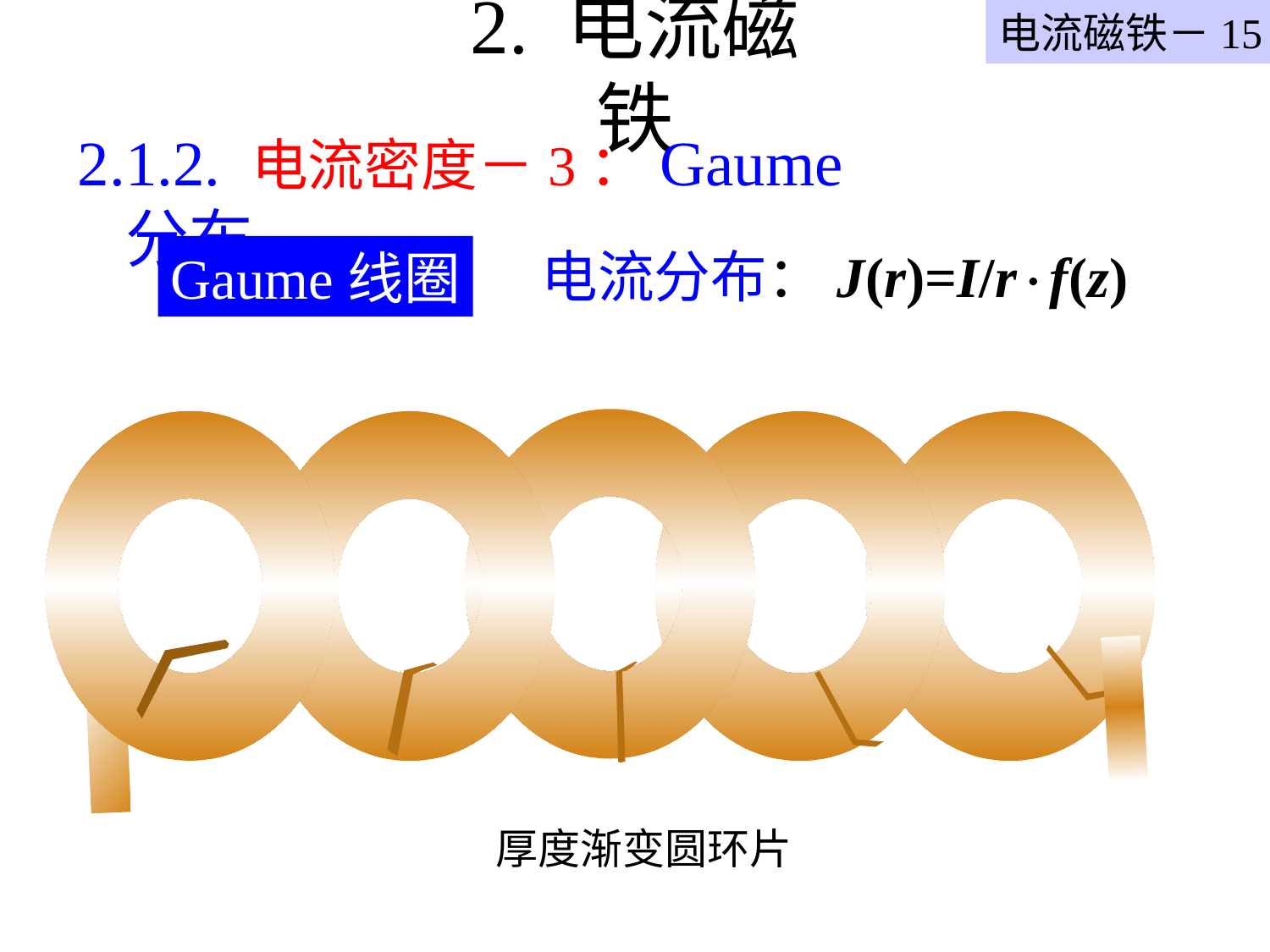

电流磁铁－15
# 2. 电流磁铁
2.1.2. 电流密度－3：Gaume分布
电流分布：J(r)=I/r⋅f(z)
Gaume线圈

厚度渐变圆环片